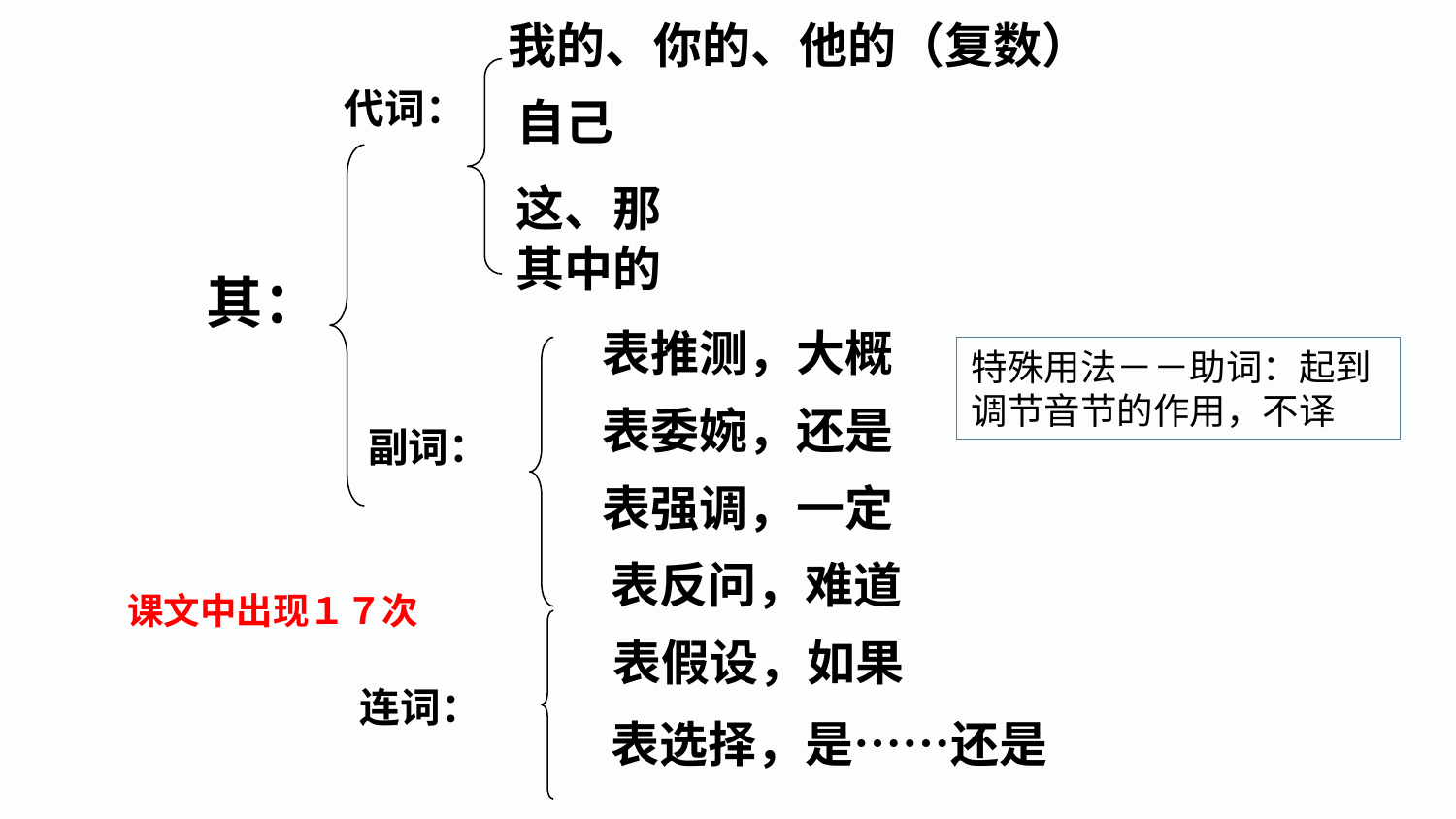

我的、你的、他的（复数）

代词：
自己

这、那
其中的
其：
表推测，大概

特殊用法－－助词：起到调节音节的作用，不译
表委婉，还是
副词：
表强调，一定
表反问，难道
课文中出现１７次

表假设，如果
连词：
表选择，是……还是